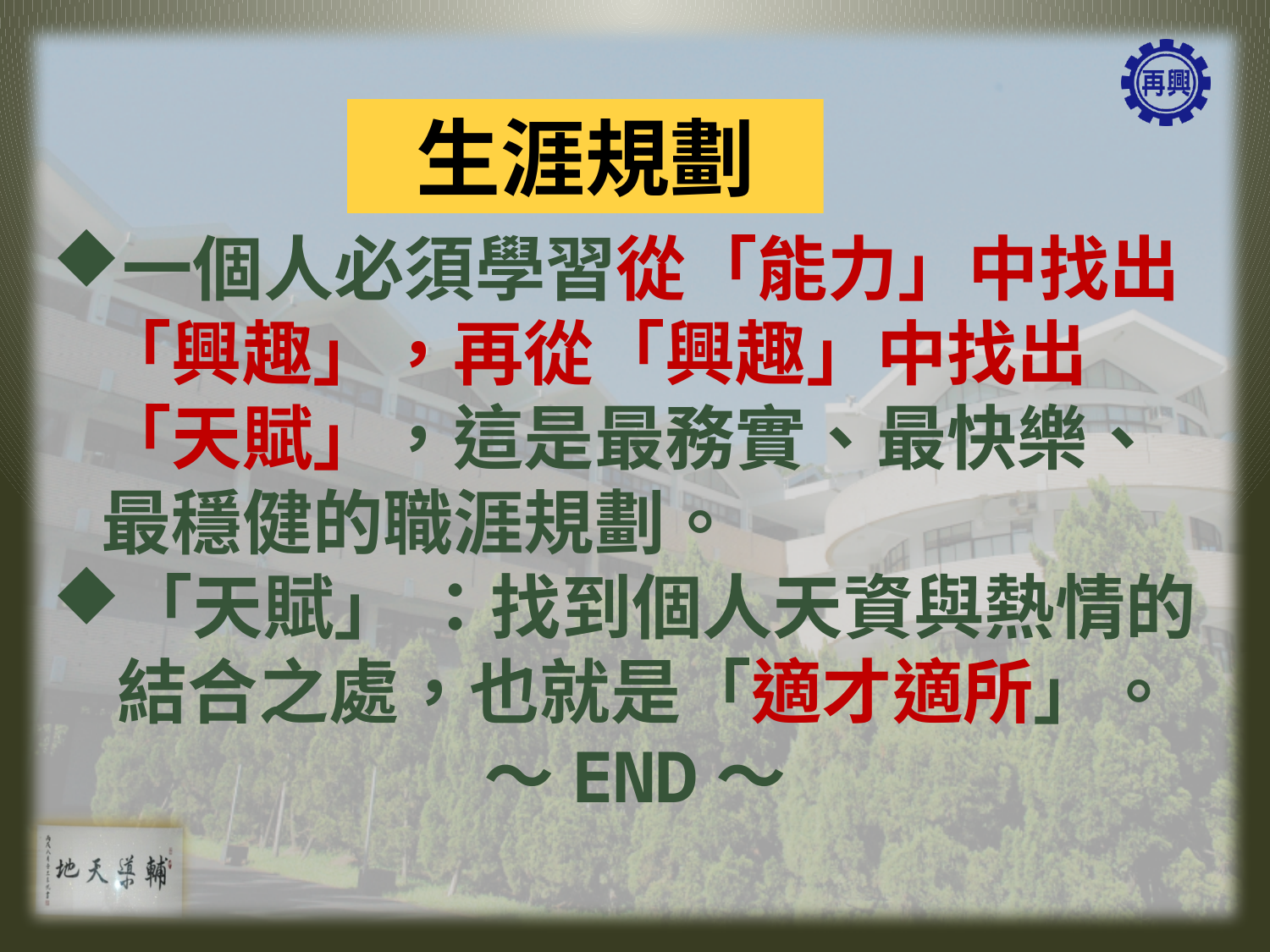

生涯規劃
一個人必須學習從「能力」中找出
  「興趣」，再從「興趣」中找出
  「天賦」，這是最務實、最快樂、
  最穩健的職涯規劃。
「天賦」 ：找到個人天資與熱情的
   結合之處，也就是「適才適所」。
～END～